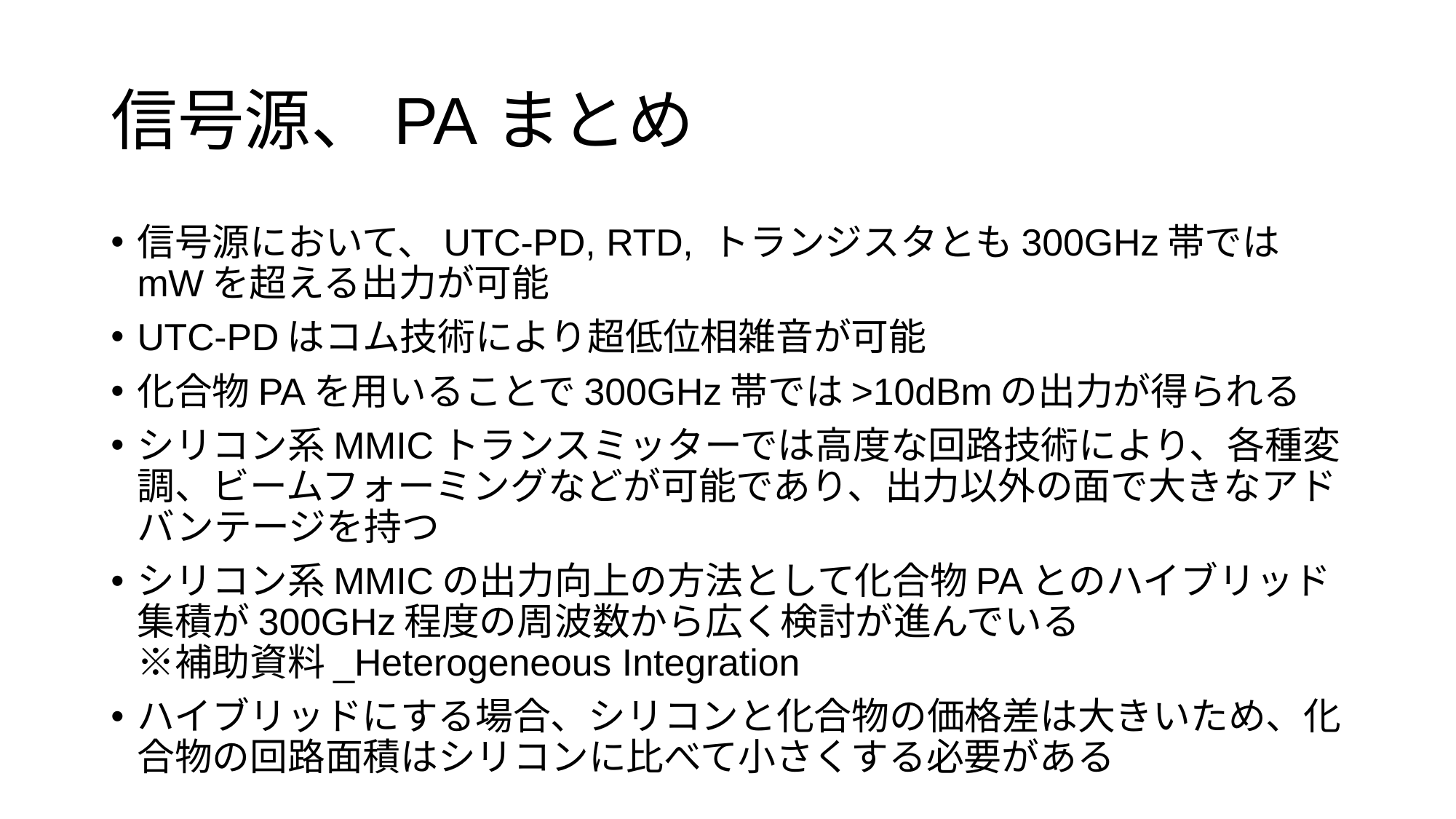

# 信号源、PAまとめ
信号源において、UTC-PD, RTD, トランジスタとも300GHz帯ではmWを超える出力が可能
UTC-PDはコム技術により超低位相雑音が可能
化合物PAを用いることで300GHz帯では>10dBmの出力が得られる
シリコン系MMICトランスミッターでは高度な回路技術により、各種変調、ビームフォーミングなどが可能であり、出力以外の面で大きなアドバンテージを持つ
シリコン系MMICの出力向上の方法として化合物PAとのハイブリッド集積が300GHz程度の周波数から広く検討が進んでいる
※補助資料_Heterogeneous Integration
ハイブリッドにする場合、シリコンと化合物の価格差は大きいため、化合物の回路面積はシリコンに比べて小さくする必要がある